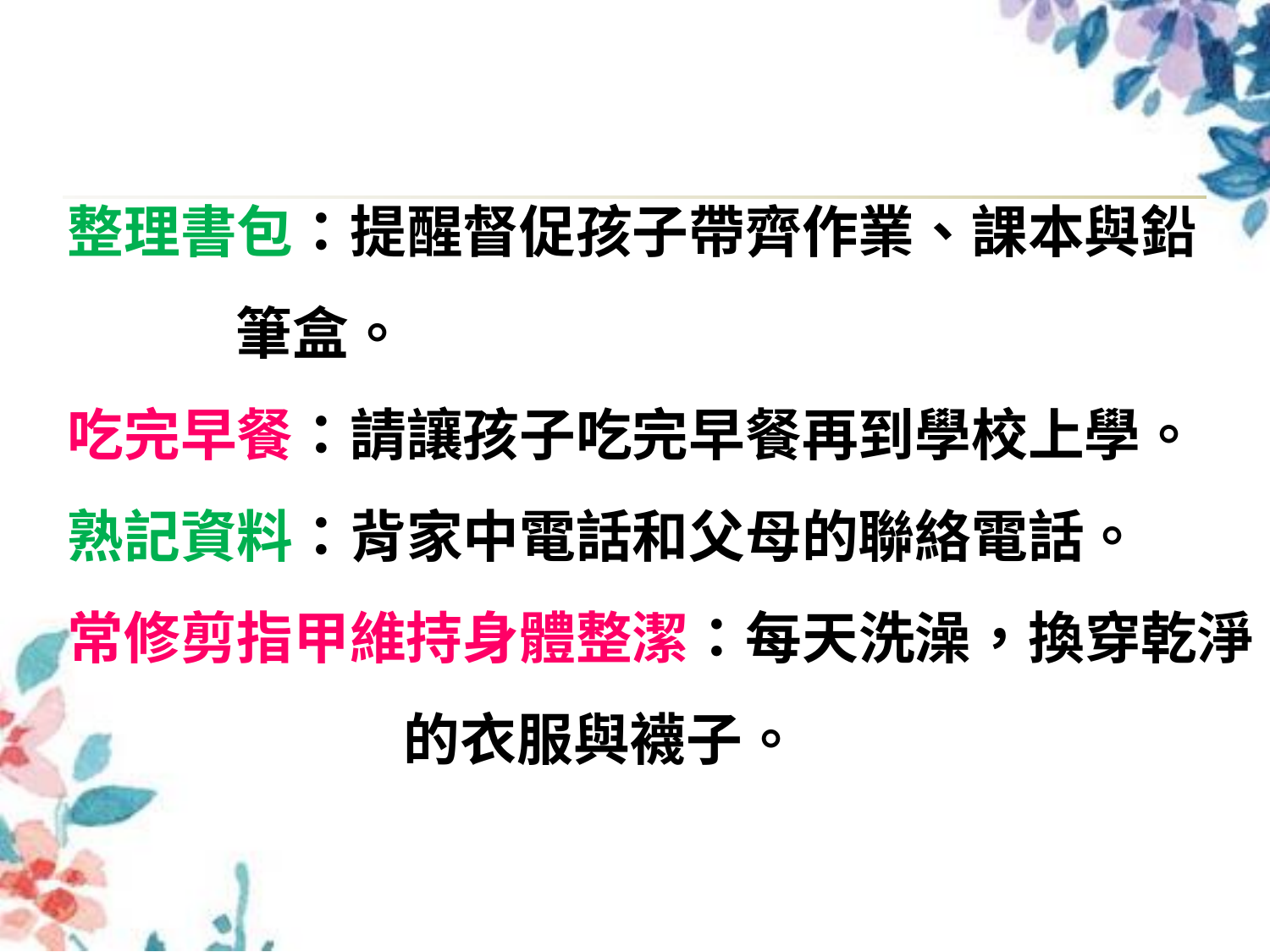

整理書包：提醒督促孩子帶齊作業、課本與鉛
            筆盒。
吃完早餐：請讓孩子吃完早餐再到學校上學。
熟記資料：背家中電話和父母的聯絡電話。
常修剪指甲維持身體整潔：每天洗澡，換穿乾淨
                         的衣服與襪子。